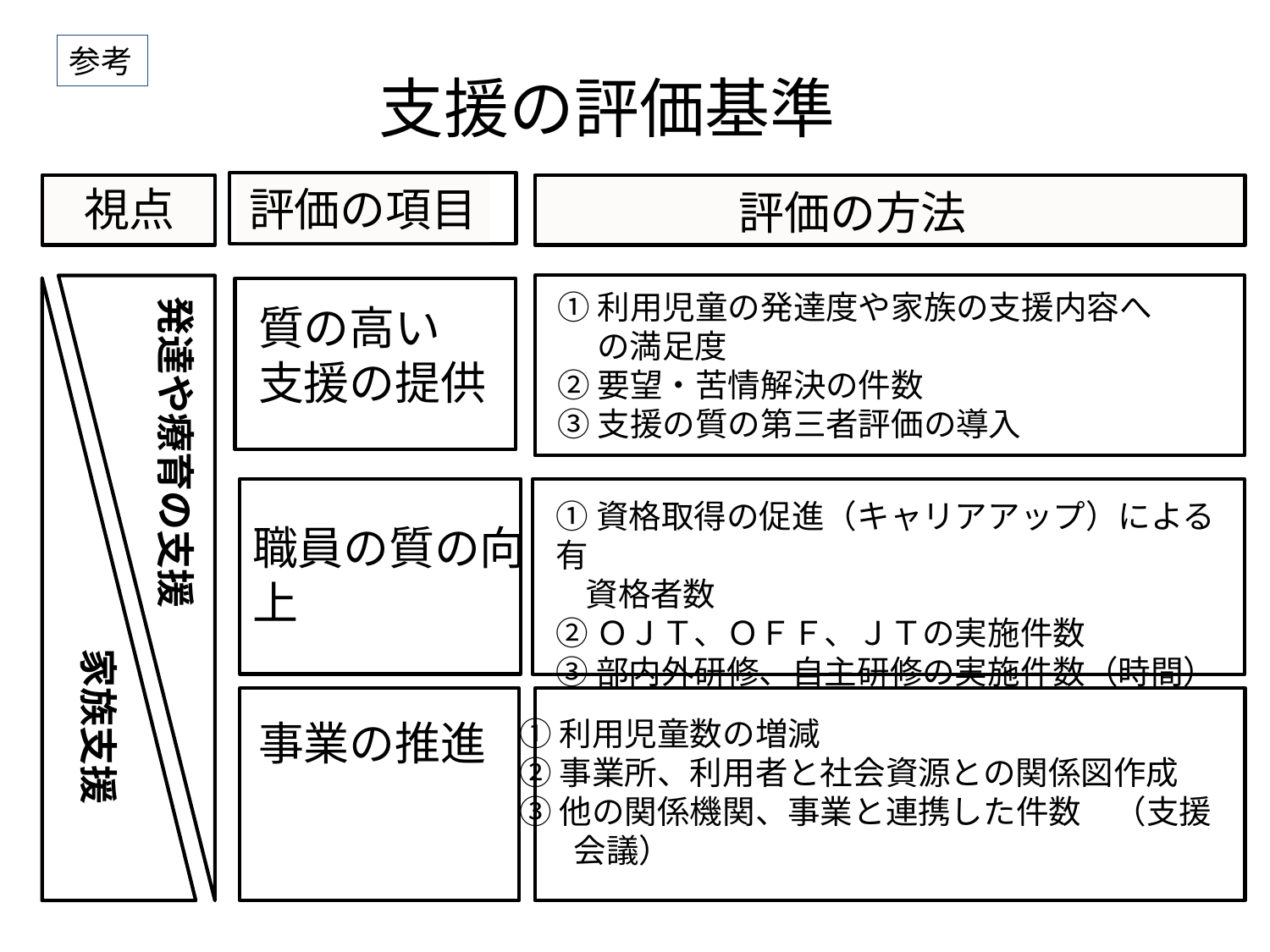

参考
支援の評価基準

視点
評価の項目

評価の方法

①利用児童の発達度や家族の支援内容へ
　 の満足度
②要望・苦情解決の件数
③支援の質の第三者評価の導入
発達や療育の支援
質の高い
支援の提供

①資格取得の促進（キャリアアップ）による有
   資格者数
②ＯＪＴ、ＯＦＦ、ＪＴの実施件数
③部内外研修、自主研修の実施件数（時間）
職員の質の向上
家族支援

①利用児童数の増減
②事業所、利用者と社会資源との関係図作成
③他の関係機関、事業と連携した件数　（支援
  　会議）
事業の推進